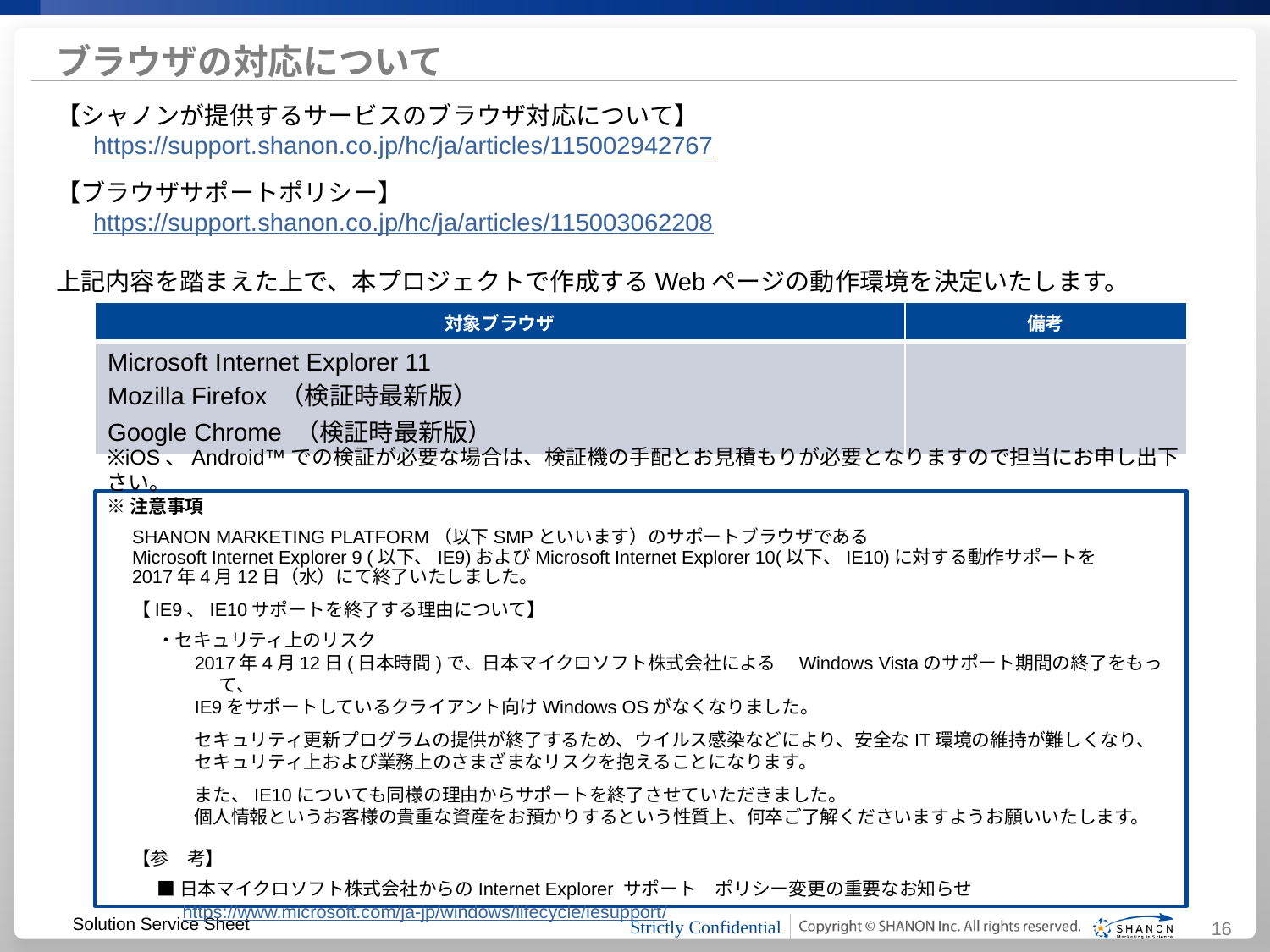

# ブラウザの対応について
【シャノンが提供するサービスのブラウザ対応について】
https://support.shanon.co.jp/hc/ja/articles/115002942767
【ブラウザサポートポリシー】
https://support.shanon.co.jp/hc/ja/articles/115003062208

上記内容を踏まえた上で、本プロジェクトで作成するWebページの動作環境を決定いたします。
| 対象ブラウザ | 備考 |
| --- | --- |
| Microsoft Internet Explorer 11 Mozilla Firefox （検証時最新版） Google Chrome （検証時最新版） |  |
※iOS、Android™での検証が必要な場合は、検証機の手配とお見積もりが必要となりますので担当にお申し出下さい。
※注意事項
SHANON MARKETING PLATFORM（以下SMPといいます）のサポートブラウザである
Microsoft Internet Explorer 9 (以下、IE9)およびMicrosoft Internet Explorer 10(以下、IE10)に対する動作サポートを
2017年4月12日（水）にて終了いたしました。
【IE9、IE10サポートを終了する理由について】
・セキュリティ上のリスク
2017年4月12日(日本時間)で、日本マイクロソフト株式会社による　Windows Vistaのサポート期間の終了をもって、
IE9をサポートしているクライアント向けWindows OSがなくなりました。
セキュリティ更新プログラムの提供が終了するため、ウイルス感染などにより、安全なIT環境の維持が難しくなり、
セキュリティ上および業務上のさまざまなリスクを抱えることになります。
また、IE10についても同様の理由からサポートを終了させていただきました。
個人情報というお客様の貴重な資産をお預かりするという性質上、何卒ご了解くださいますようお願いいたします。

【参　考】
■日本マイクロソフト株式会社からのInternet Explorer サポート　ポリシー変更の重要なお知らせ
https://www.microsoft.com/ja-jp/windows/lifecycle/iesupport/
16